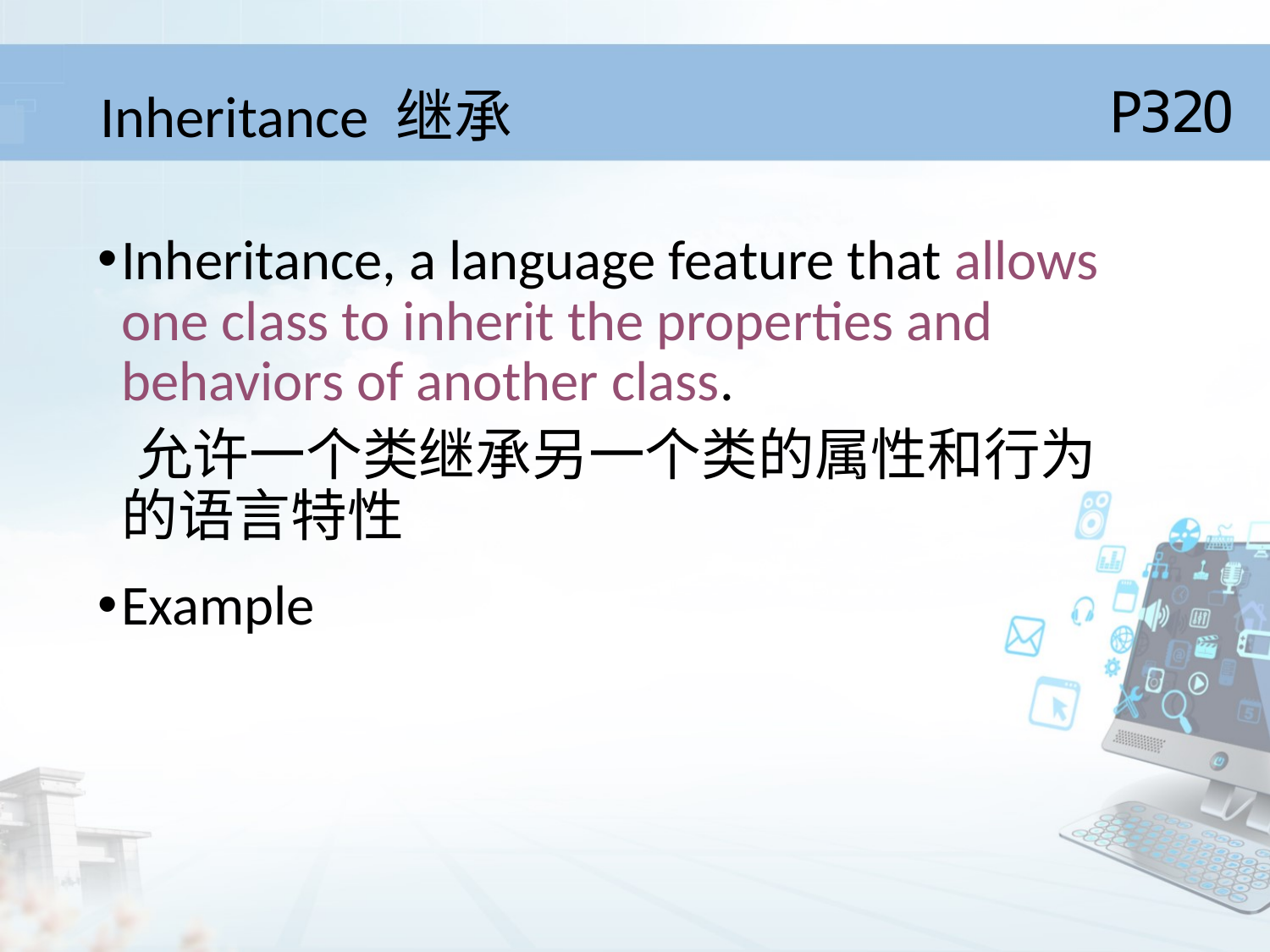

# Inheritance 继承
P320
Inheritance, a language feature that allows one class to inherit the properties and behaviors of another class.
  允许一个类继承另一个类的属性和行为的语言特性
Example